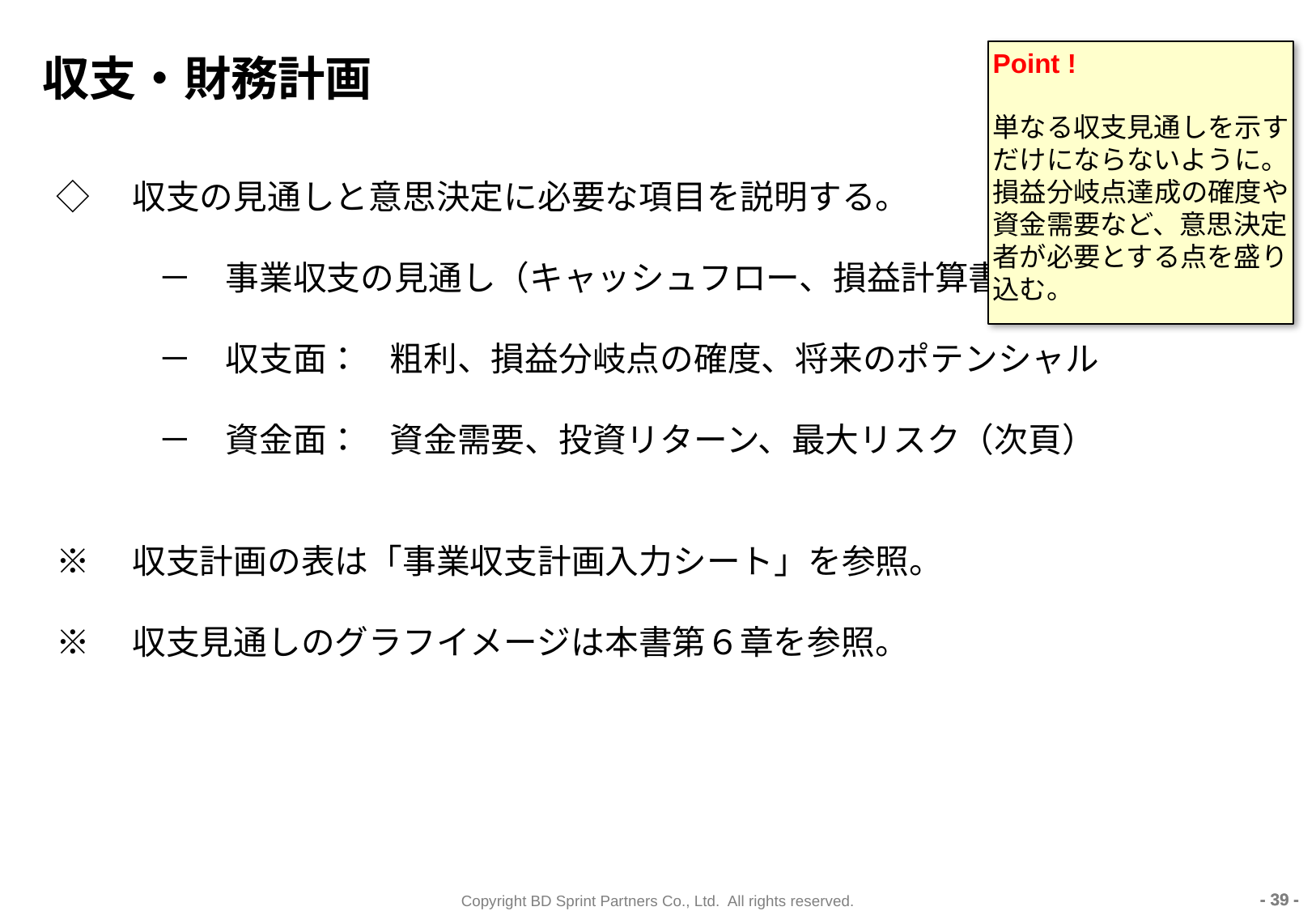

# 収支・財務計画
Point !

単なる収支見通しを示すだけにならないように。損益分岐点達成の確度や資金需要など、意思決定者が必要とする点を盛り込む。
◇　収支の見通しと意思決定に必要な項目を説明する。

　　　－　事業収支の見通し（キャッシュフロー、損益計算書）

　　　－　収支面：	粗利、損益分岐点の確度、将来のポテンシャル

　　　－　資金面：	資金需要、投資リターン、最大リスク（次頁）

※　収支計画の表は「事業収支計画入力シート」を参照。

※　収支見通しのグラフイメージは本書第６章を参照。